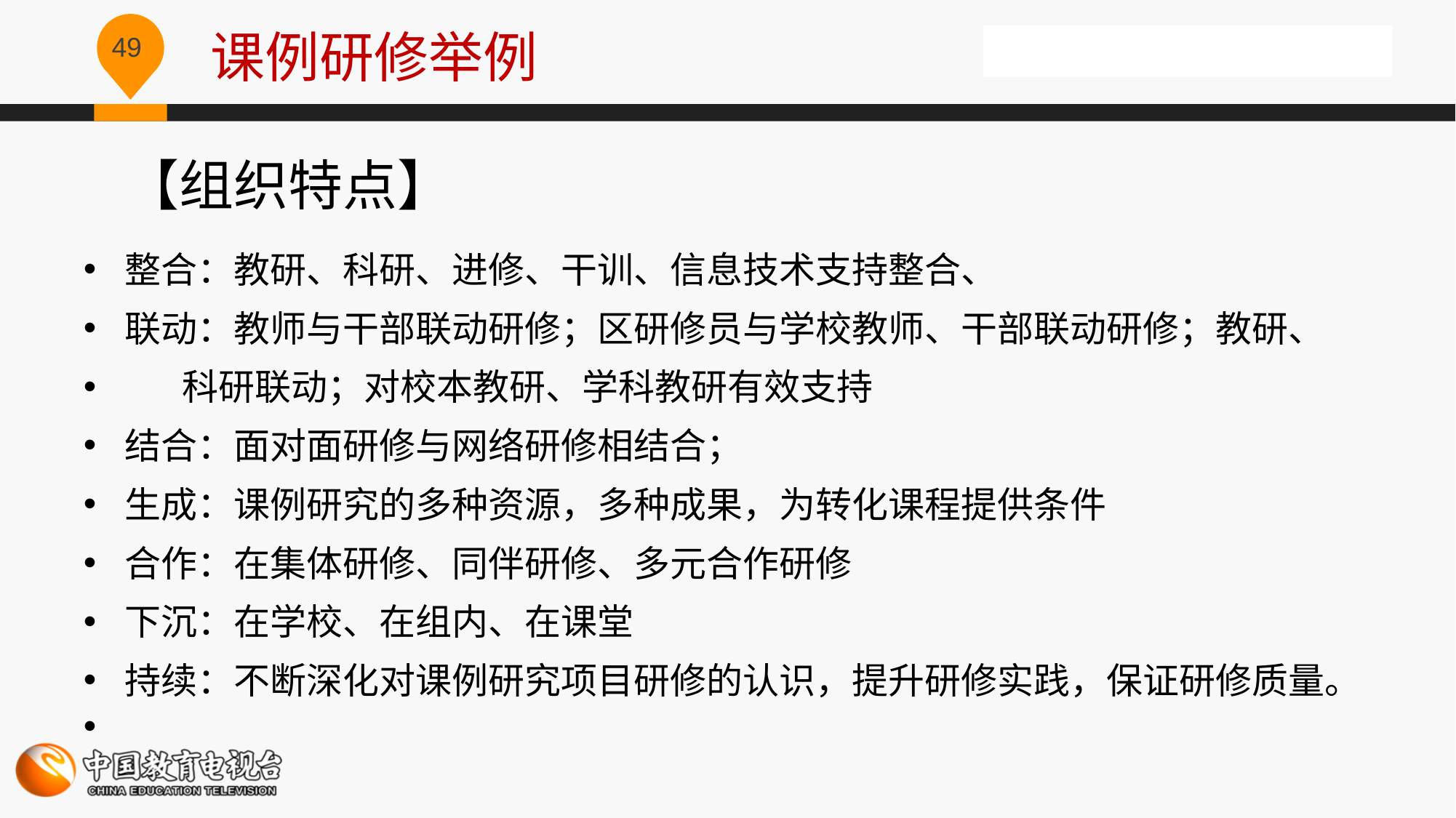

课例研修举例
# 【组织特点】
整合：教研、科研、进修、干训、信息技术支持整合、
联动：教师与干部联动研修；区研修员与学校教师、干部联动研修；教研、
      科研联动；对校本教研、学科教研有效支持
结合：面对面研修与网络研修相结合；
生成：课例研究的多种资源，多种成果，为转化课程提供条件
合作：在集体研修、同伴研修、多元合作研修
下沉：在学校、在组内、在课堂
持续：不断深化对课例研究项目研修的认识，提升研修实践，保证研修质量。